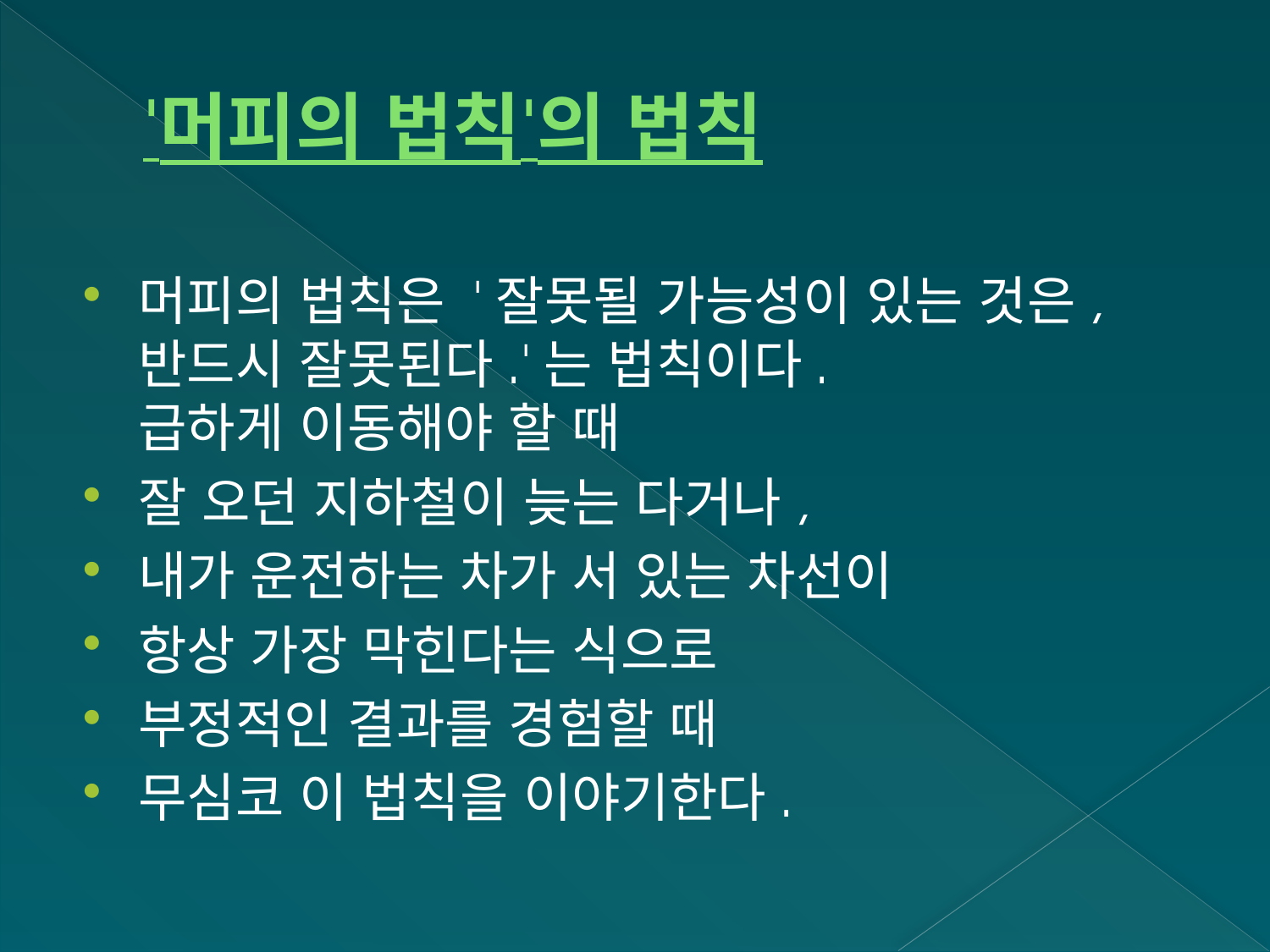

# '머피의 법칙'의 법칙
머피의 법칙은 '잘못될 가능성이 있는 것은, 반드시 잘못된다.'는 법칙이다.
급하게 이동해야 할 때
잘 오던 지하철이 늦는 다거나,
내가 운전하는 차가 서 있는 차선이
항상 가장 막힌다는 식으로
부정적인 결과를 경험할 때
무심코 이 법칙을 이야기한다.